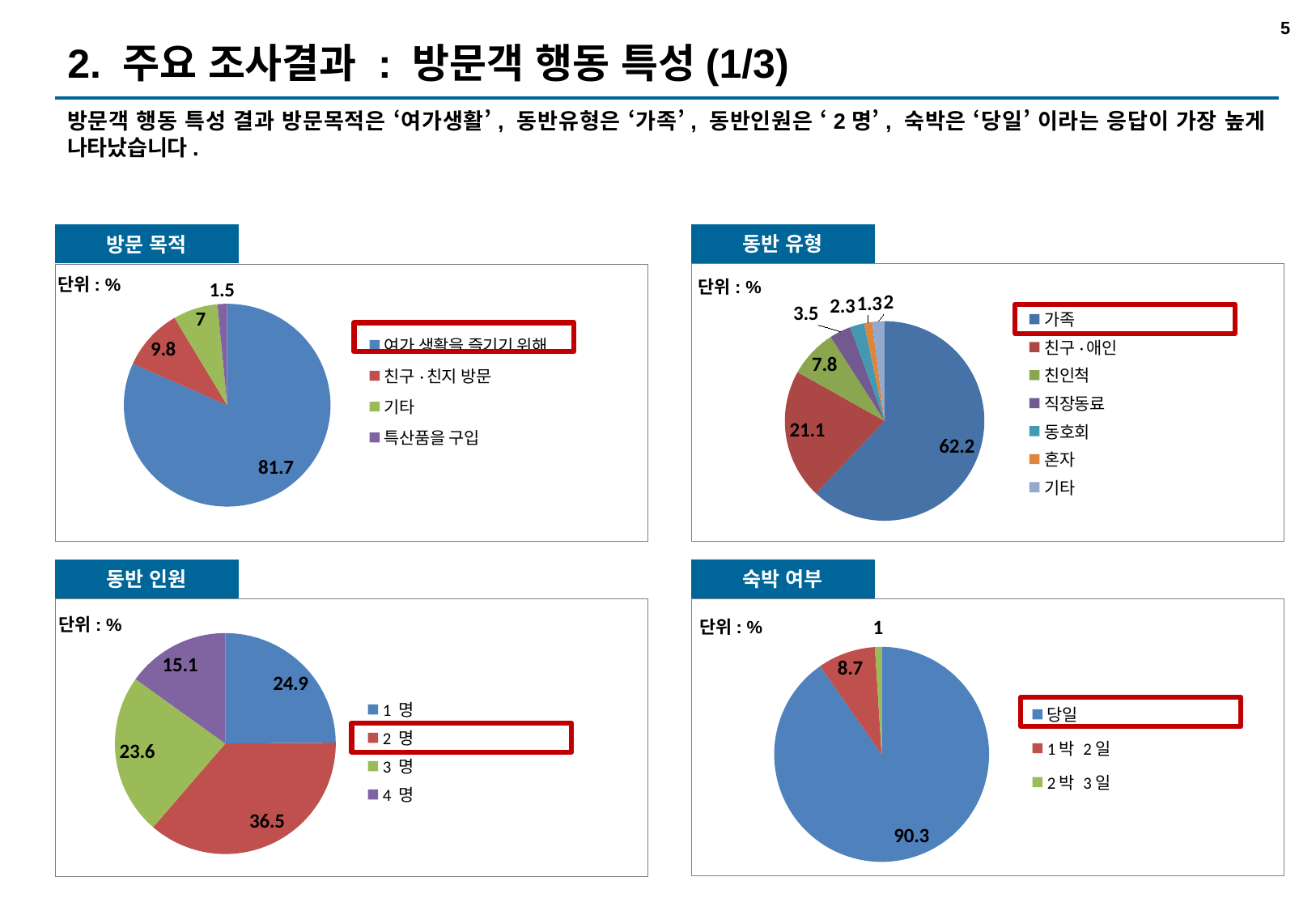

# 2. 주요 조사결과 : 방문객 행동 특성(1/3)
방문객 행동 특성 결과 방문목적은 ‘여가생활’, 동반유형은 ‘가족’, 동반인원은 ‘2명’, 숙박은 ‘당일’ 이라는 응답이 가장 높게 나타났습니다.

동반 유형
방문 목적
단위: %
단위: %

### Chart

| Category |  |
|---|---|
| 여가 생활을 즐기기 위해 | 81.7 |
| 친구·친지 방문 | 9.8 |
| 기타 | 7.0 |
| 특산품을 구입 | 1.5 |

### Chart

| Category |  |
|---|---|
| 가족 | 62.2 |
| 친구·애인 | 21.1 |
| 친인척 | 7.8 |
| 직장동료 | 3.5 |
| 동호회 | 2.3 |
| 혼자 | 1.3 |
| 기타 | 2.0 |

숙박 여부
동반 인원

단위: %
단위: %

### Chart

| Category |  |
|---|---|
| 당일 | 90.3 |
| 1박 2일 | 8.700000000000001 |
| 2박 3일 | 1.0 |

### Chart

| Category |  |
|---|---|
| 1 명 | 24.9 |
| 2 명 | 36.5 |
| 3 명 | 23.6 |
| 4 명 | 15.1 |